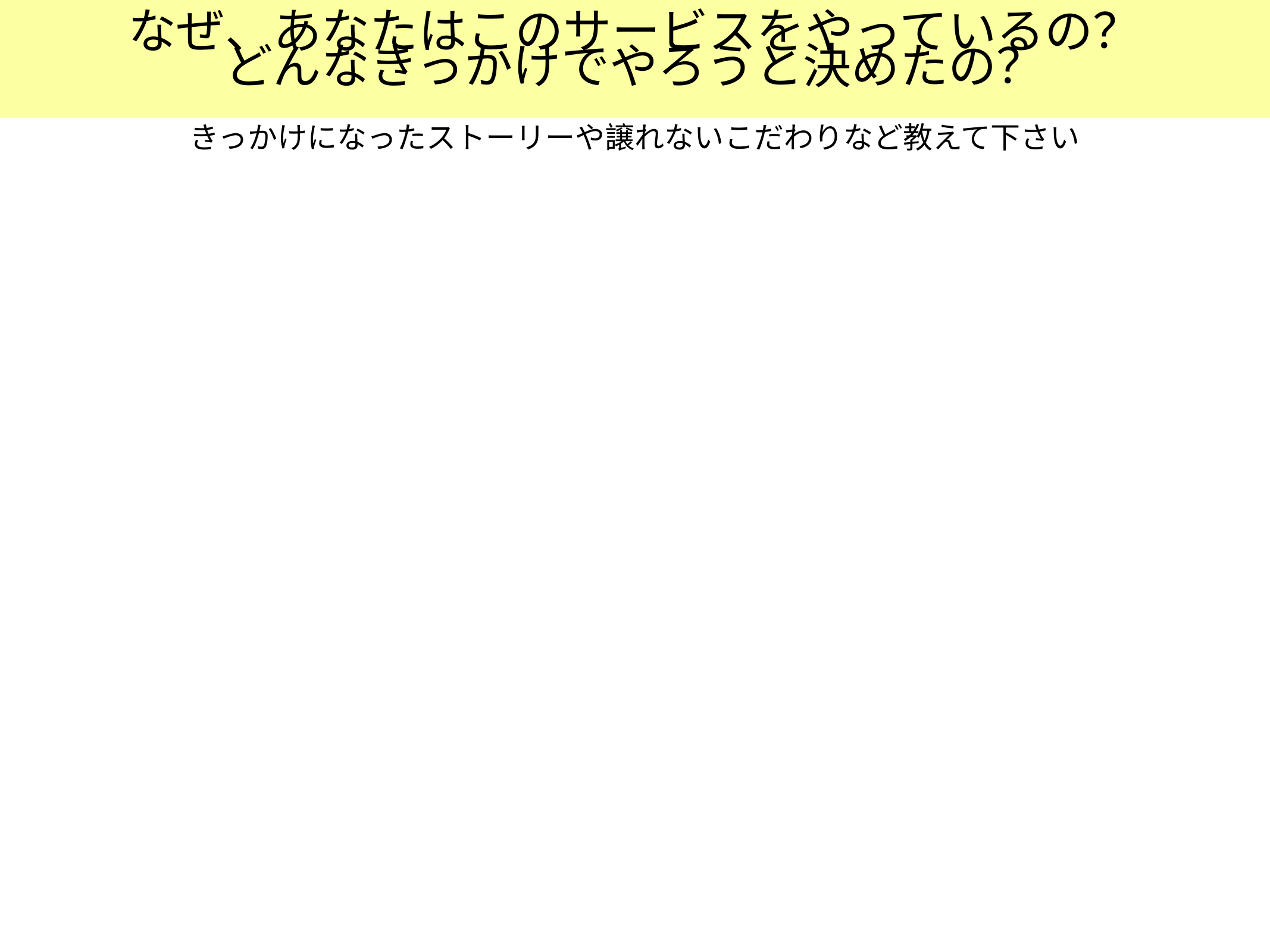

なぜ、あなたはこのサービスをやっているの？
どんなきっかけでやろうと決めたの？

きっかけになったストーリーや譲れないこだわりなど教えて下さい